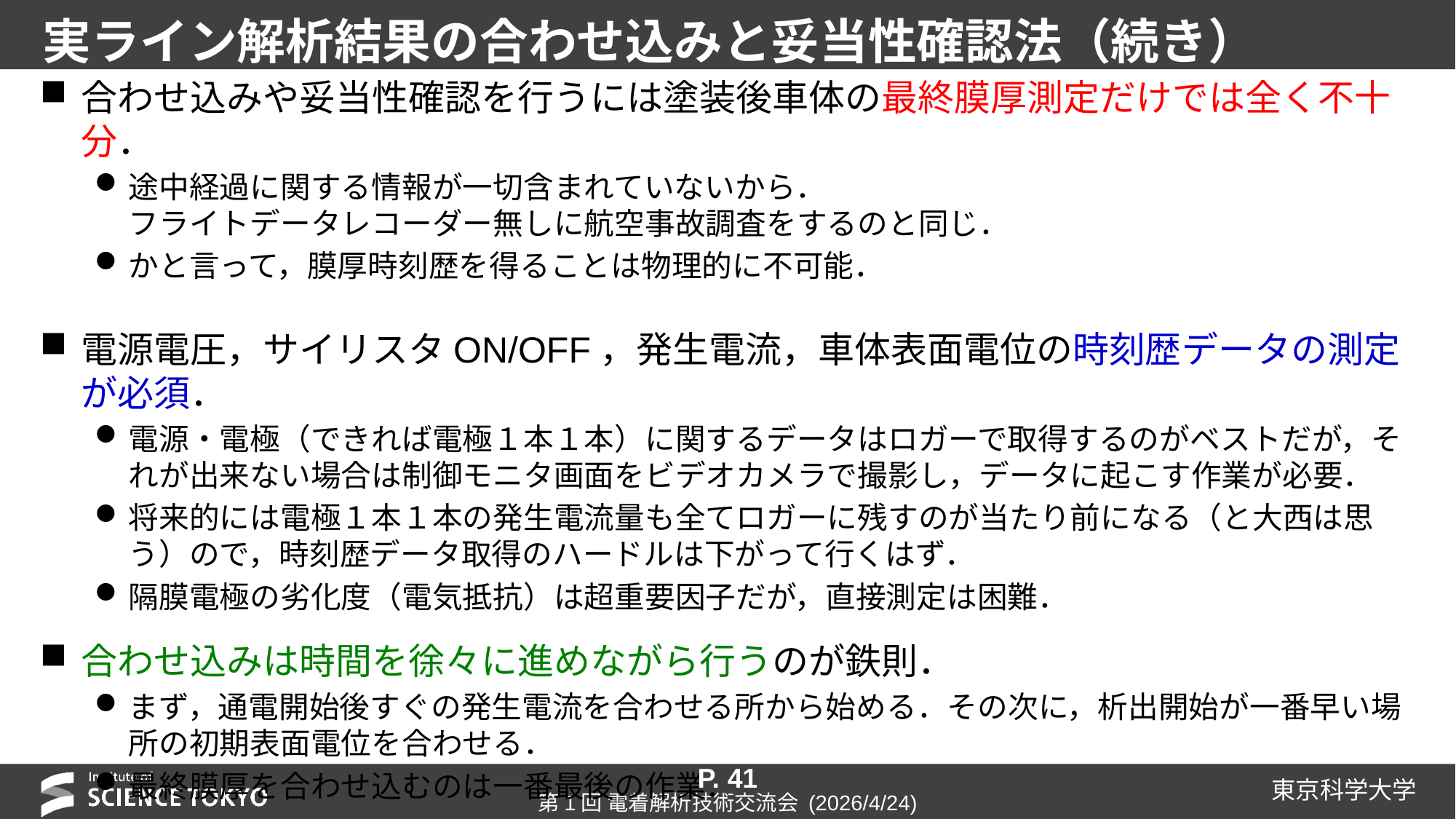

# 実ライン解析結果の合わせ込みと妥当性確認法（続き）
合わせ込みや妥当性確認を行うには塗装後車体の最終膜厚測定だけでは全く不十分．
途中経過に関する情報が一切含まれていないから．
フライトデータレコーダー無しに航空事故調査をするのと同じ．
かと言って，膜厚時刻歴を得ることは物理的に不可能．

電源電圧，サイリスタON/OFF，発生電流，車体表面電位の時刻歴データの測定が必須．
電源・電極（できれば電極１本１本）に関するデータはロガーで取得するのがベストだが，それが出来ない場合は制御モニタ画面をビデオカメラで撮影し，データに起こす作業が必要．
将来的には電極１本１本の発生電流量も全てロガーに残すのが当たり前になる（と大西は思う）ので，時刻歴データ取得のハードルは下がって行くはず．
隔膜電極の劣化度（電気抵抗）は超重要因子だが，直接測定は困難．

合わせ込みは時間を徐々に進めながら行うのが鉄則．
まず，通電開始後すぐの発生電流を合わせる所から始める．その次に，析出開始が一番早い場所の初期表面電位を合わせる．
最終膜厚を合わせ込むのは一番最後の作業．

P. 41